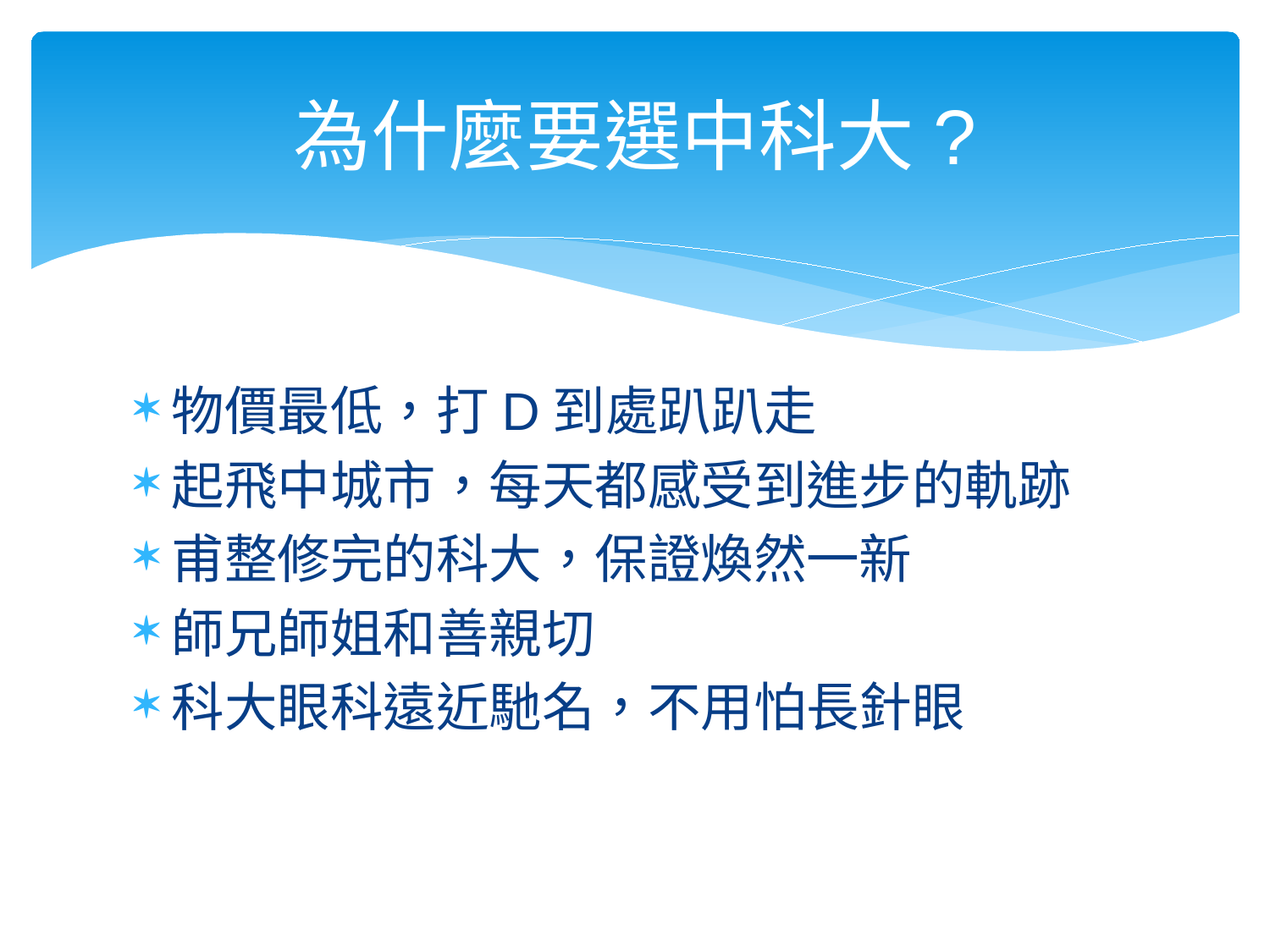

# 為什麼要選中科大?
物價最低，打D到處趴趴走
起飛中城市，每天都感受到進步的軌跡
甫整修完的科大，保證煥然一新
師兄師姐和善親切
科大眼科遠近馳名，不用怕長針眼